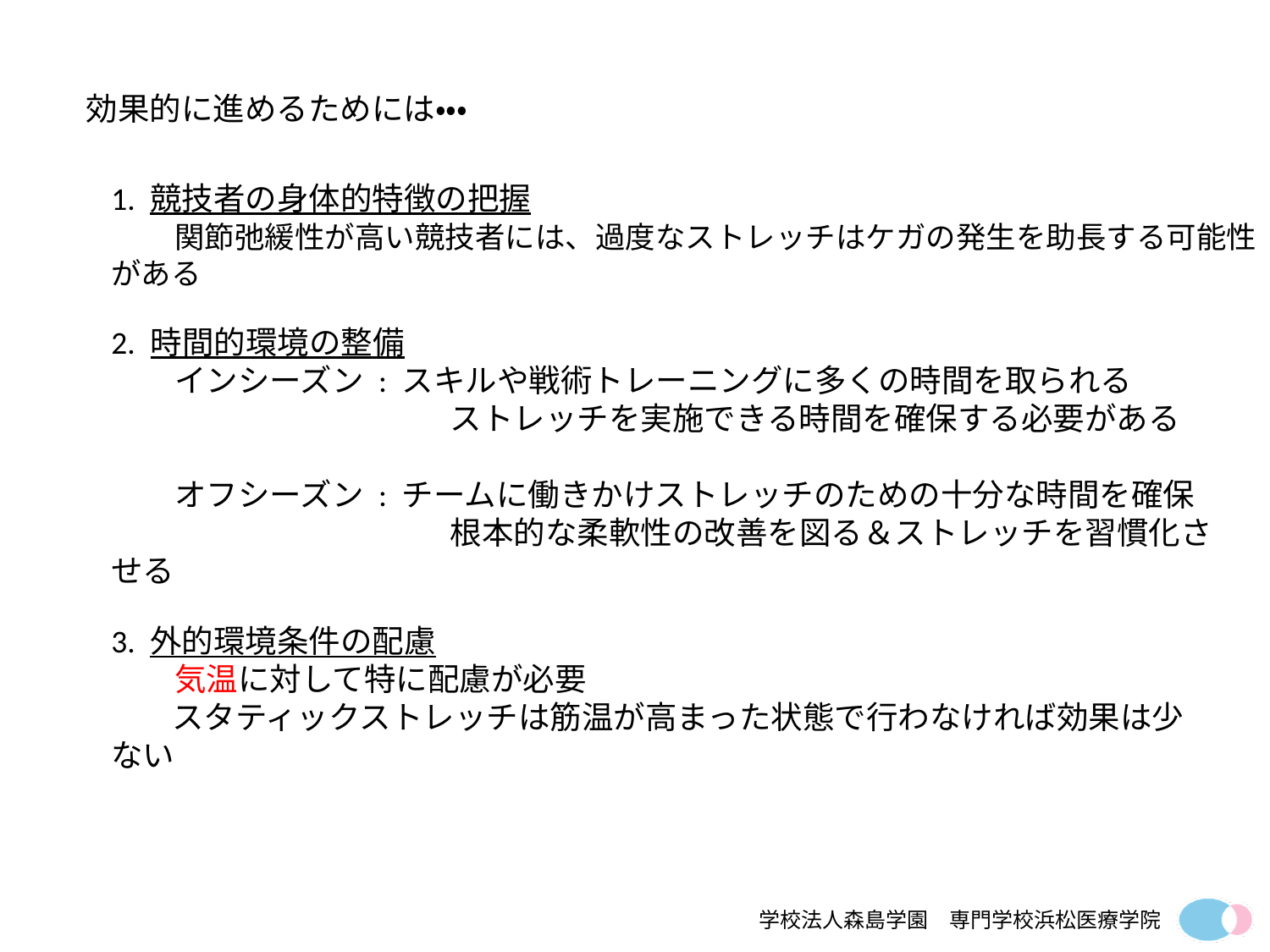

効果的に進めるためには・・・
1. 競技者の身体的特徴の把握
　　関節弛緩性が高い競技者には、過度なストレッチはケガの発生を助長する可能性がある
2. 時間的環境の整備
　　インシーズン : スキルや戦術トレーニングに多くの時間を取られる
　　　　　　　　　　   ストレッチを実施できる時間を確保する必要がある

　　オフシーズン : チームに働きかけストレッチのための十分な時間を確保
　　　　　　　　　　   根本的な柔軟性の改善を図る＆ストレッチを習慣化させる
3. 外的環境条件の配慮
　　気温に対して特に配慮が必要
  　 スタティックストレッチは筋温が高まった状態で行わなければ効果は少ない